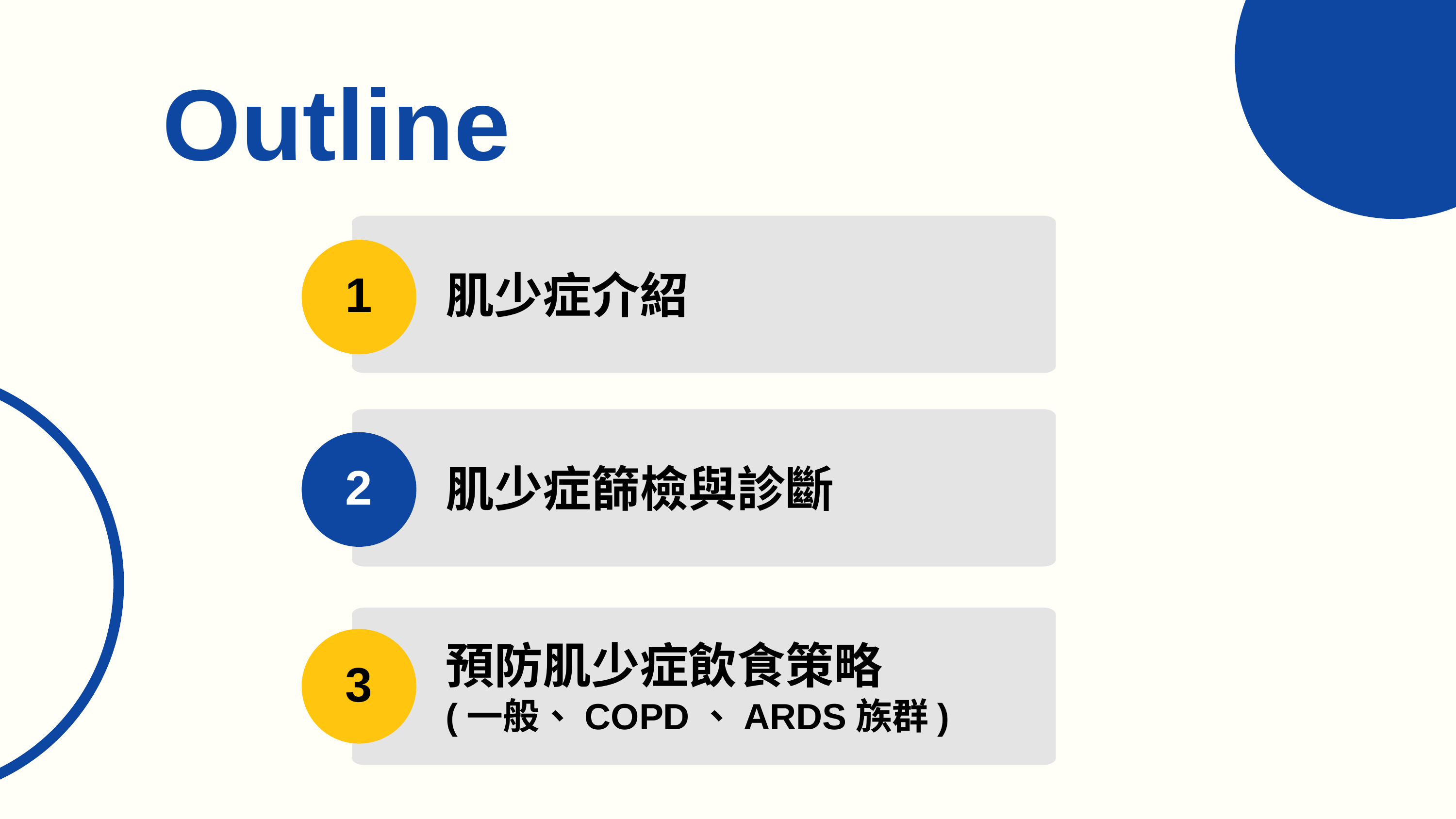

3
Outline

1
肌少症介紹

2
肌少症篩檢與診斷

3
預防肌少症飲食策略
(一般、COPD、ARDS族群)